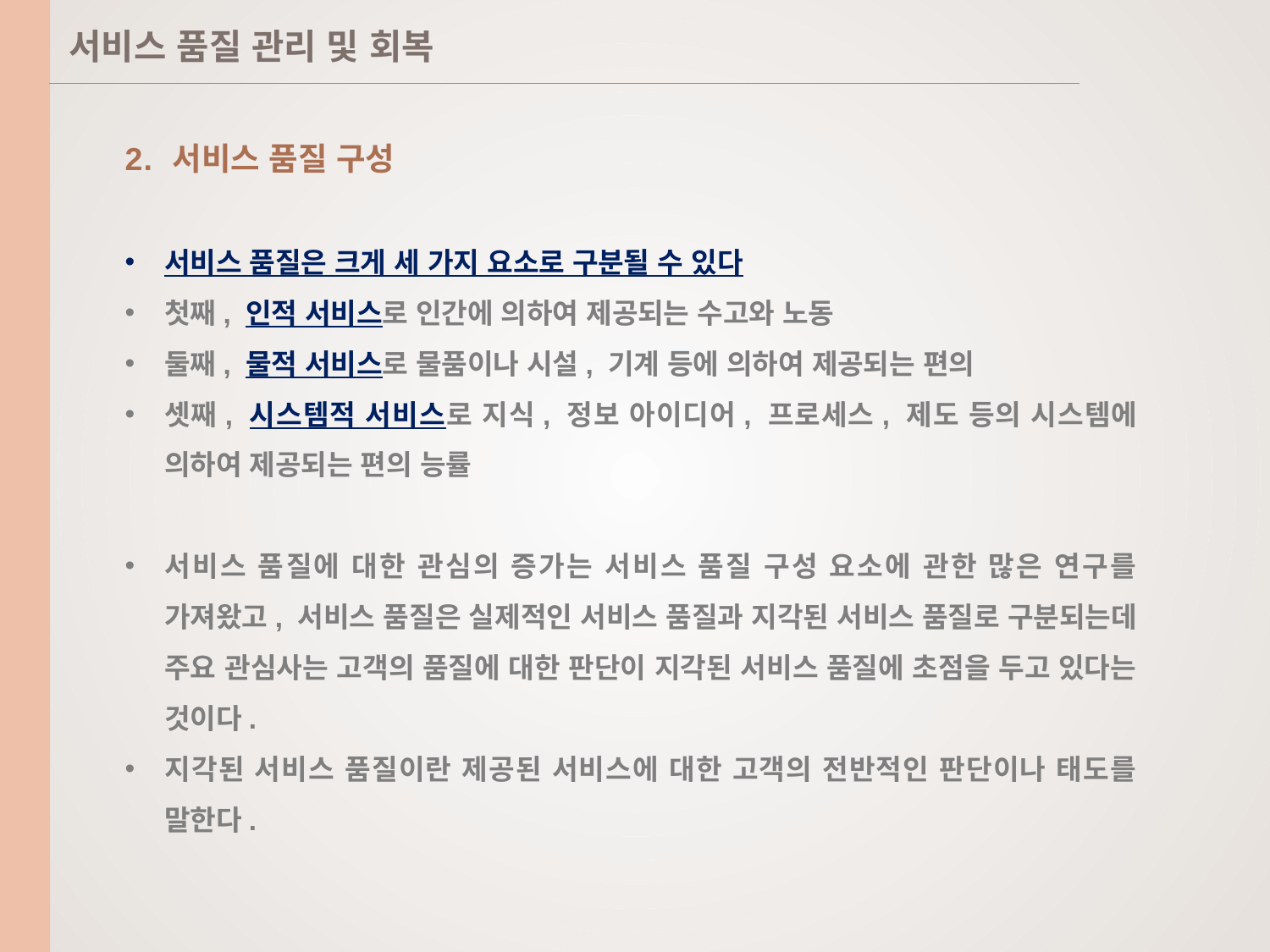

서비스 품질 관리 및 회복
서비스 품질 구성

서비스 품질은 크게 세 가지 요소로 구분될 수 있다
첫째, 인적 서비스로 인간에 의하여 제공되는 수고와 노동
둘째, 물적 서비스로 물품이나 시설, 기계 등에 의하여 제공되는 편의
셋째, 시스템적 서비스로 지식, 정보 아이디어, 프로세스, 제도 등의 시스템에 의하여 제공되는 편의 능률

서비스 품질에 대한 관심의 증가는 서비스 품질 구성 요소에 관한 많은 연구를 가져왔고, 서비스 품질은 실제적인 서비스 품질과 지각된 서비스 품질로 구분되는데 주요 관심사는 고객의 품질에 대한 판단이 지각된 서비스 품질에 초점을 두고 있다는 것이다.
지각된 서비스 품질이란 제공된 서비스에 대한 고객의 전반적인 판단이나 태도를 말한다.